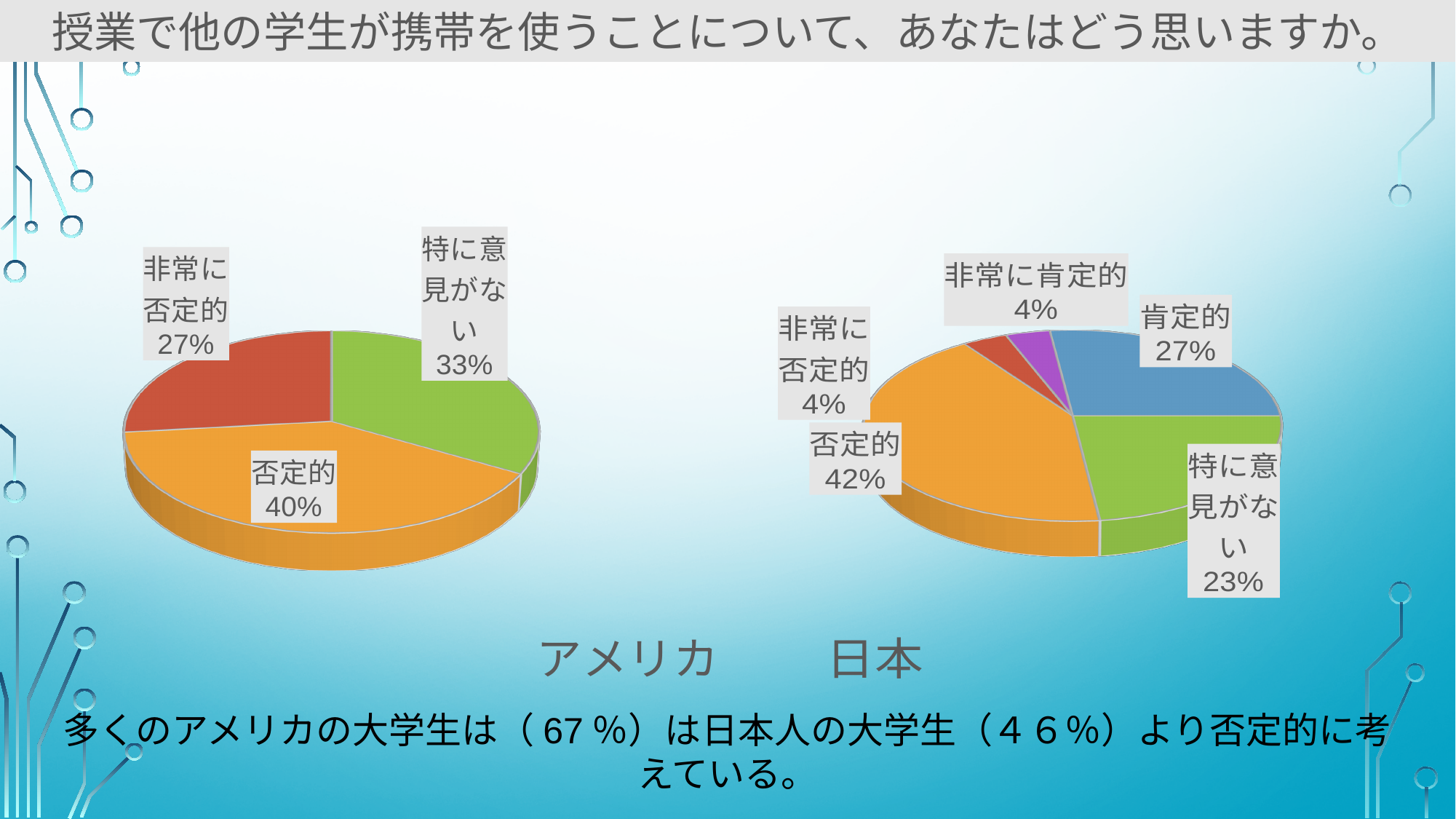

授業で他の学生が携帯を使うことについて、あなたはどう思いますか。

[unsupported chart]

[unsupported chart]

多くのアメリカの大学生は（67％）は日本人の大学生（４６％）より否定的に考えている。